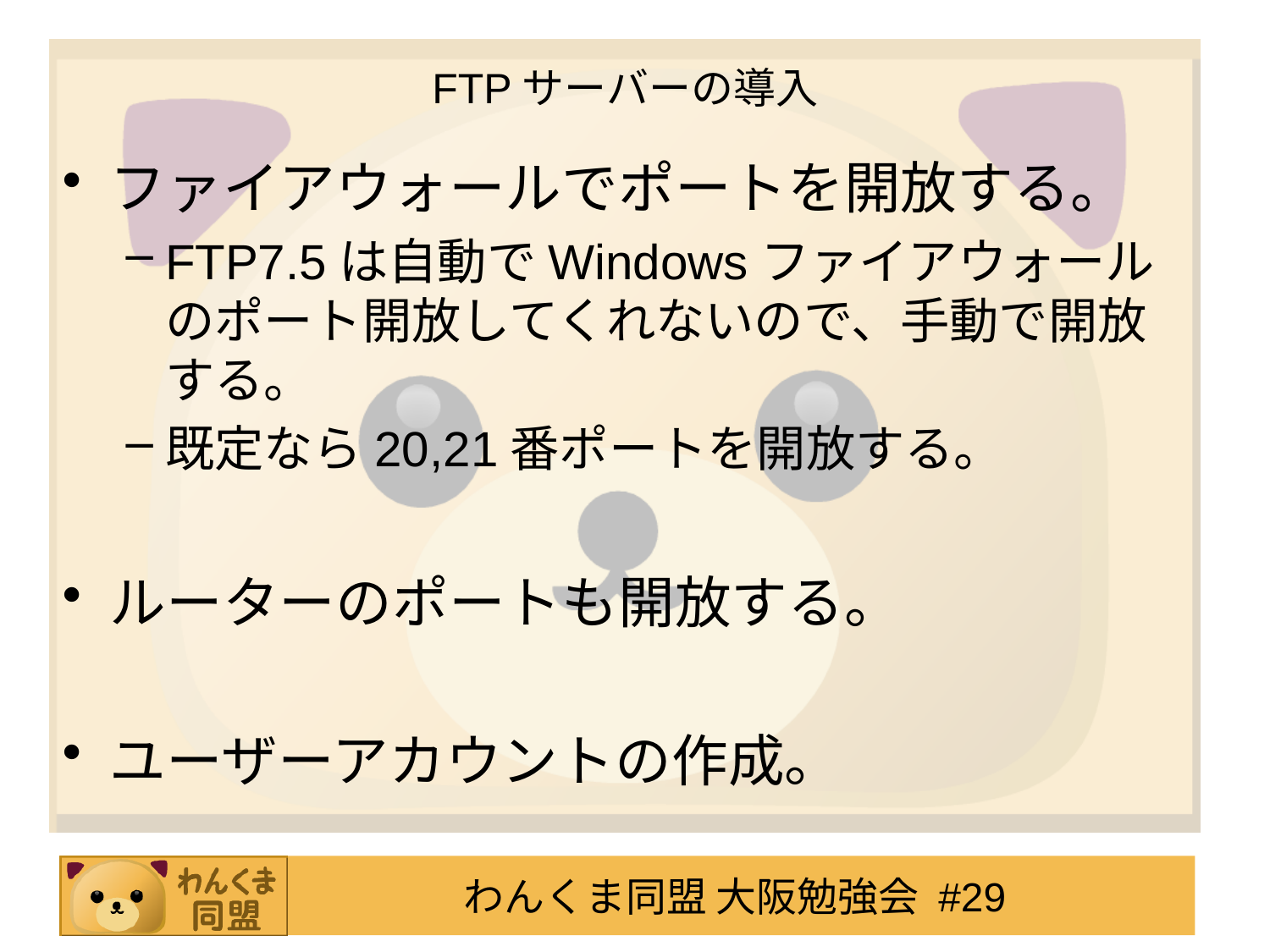

# FTPサーバーの導入
ファイアウォールでポートを開放する。
FTP7.5は自動でWindowsファイアウォールのポート開放してくれないので、手動で開放する。
既定なら20,21番ポートを開放する。

ルーターのポートも開放する。

ユーザーアカウントの作成。